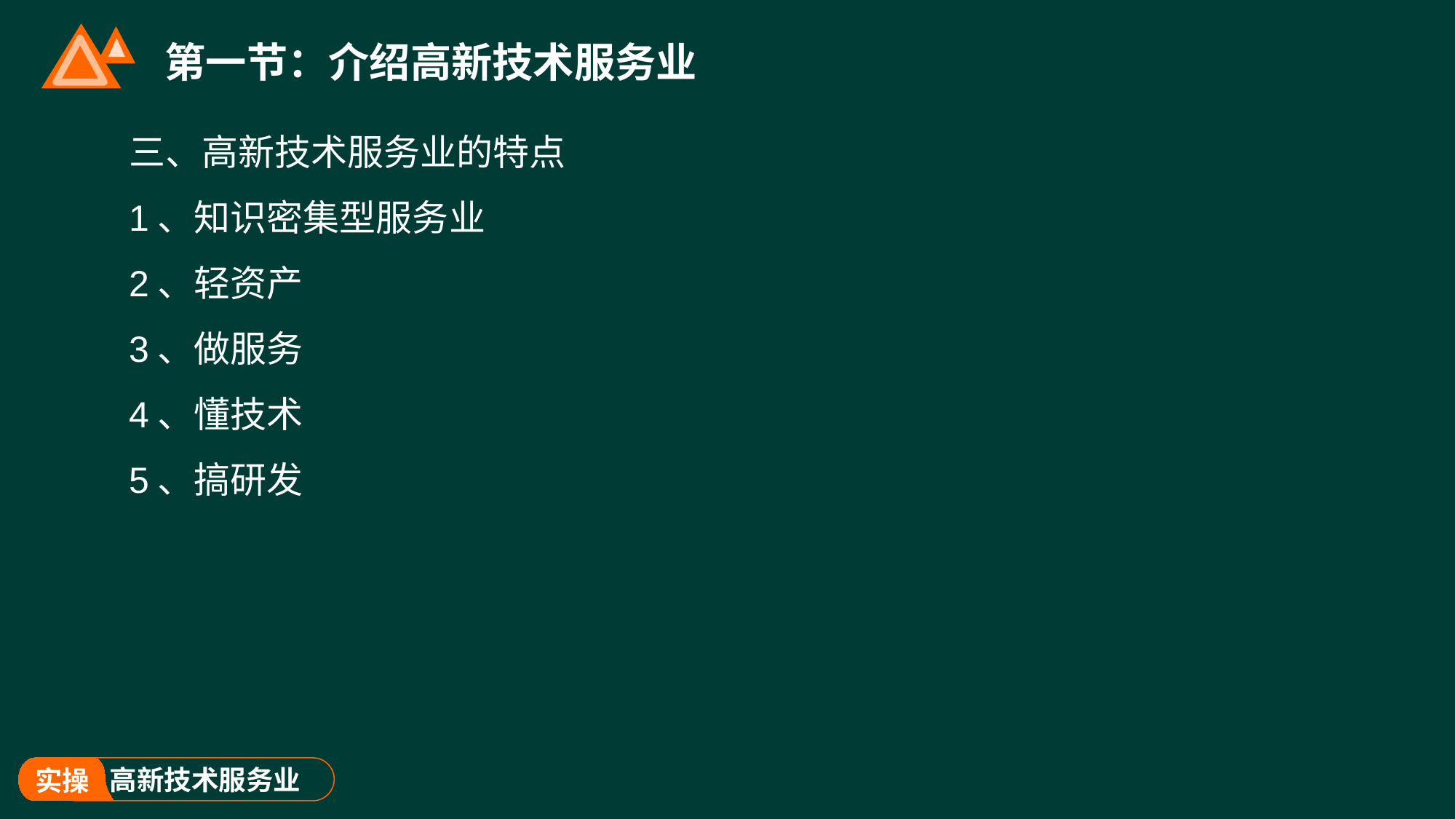

# 第一节：介绍高新技术服务业
三、高新技术服务业的特点
1、知识密集型服务业
2、轻资产
3、做服务
4、懂技术
5、搞研发